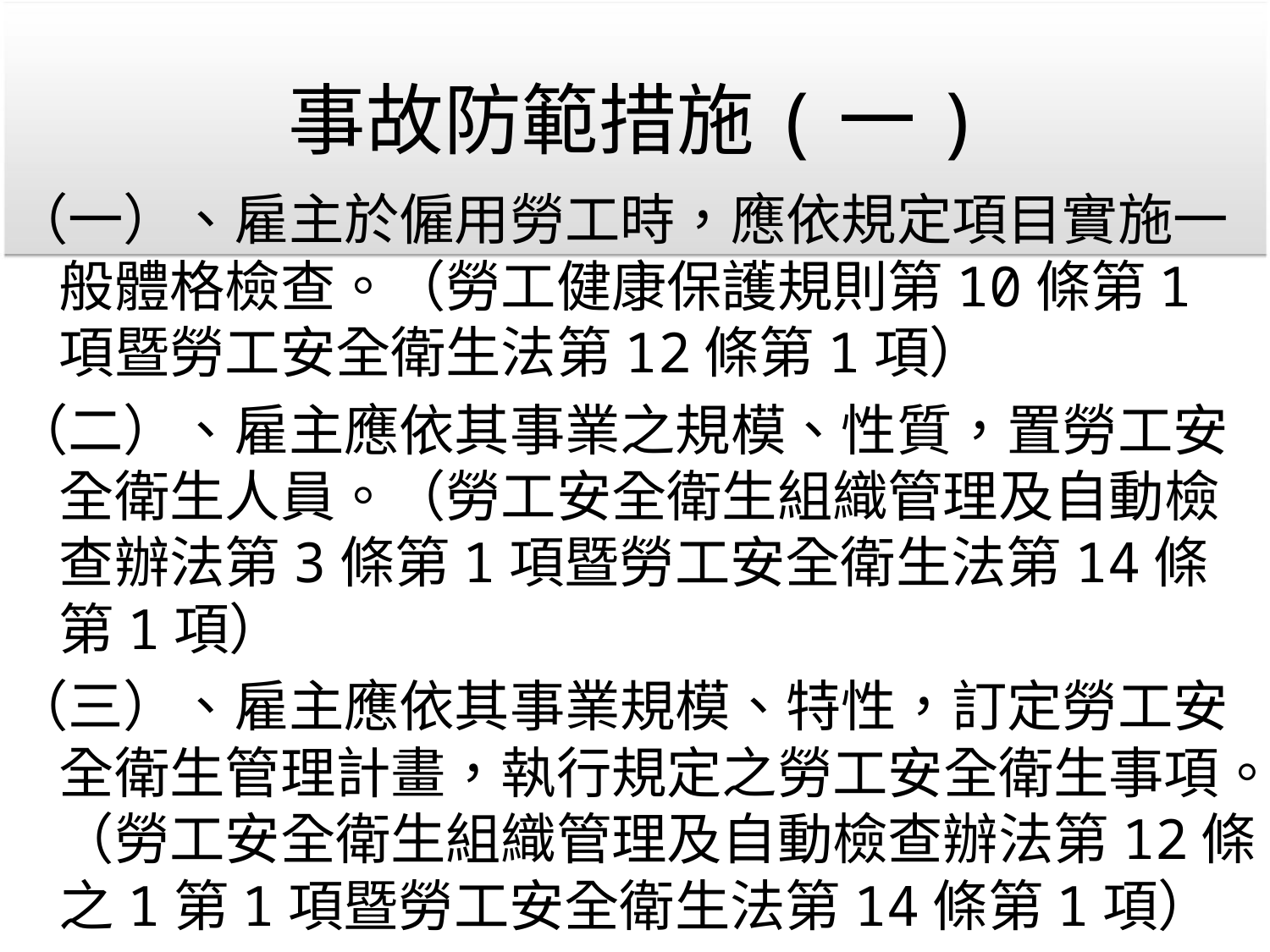

# 事故防範措施(一)
（一）、雇主於僱用勞工時，應依規定項目實施一般體格檢查。（勞工健康保護規則第10條第1項暨勞工安全衛生法第12條第1項）
（二）、雇主應依其事業之規模、性質，置勞工安全衛生人員。（勞工安全衛生組織管理及自動檢查辦法第3條第1項暨勞工安全衛生法第14條第1項）
（三）、雇主應依其事業規模、特性，訂定勞工安全衛生管理計畫，執行規定之勞工安全衛生事項。（勞工安全衛生組織管理及自動檢查辦法第12條之1第1項暨勞工安全衛生法第14條第1項）